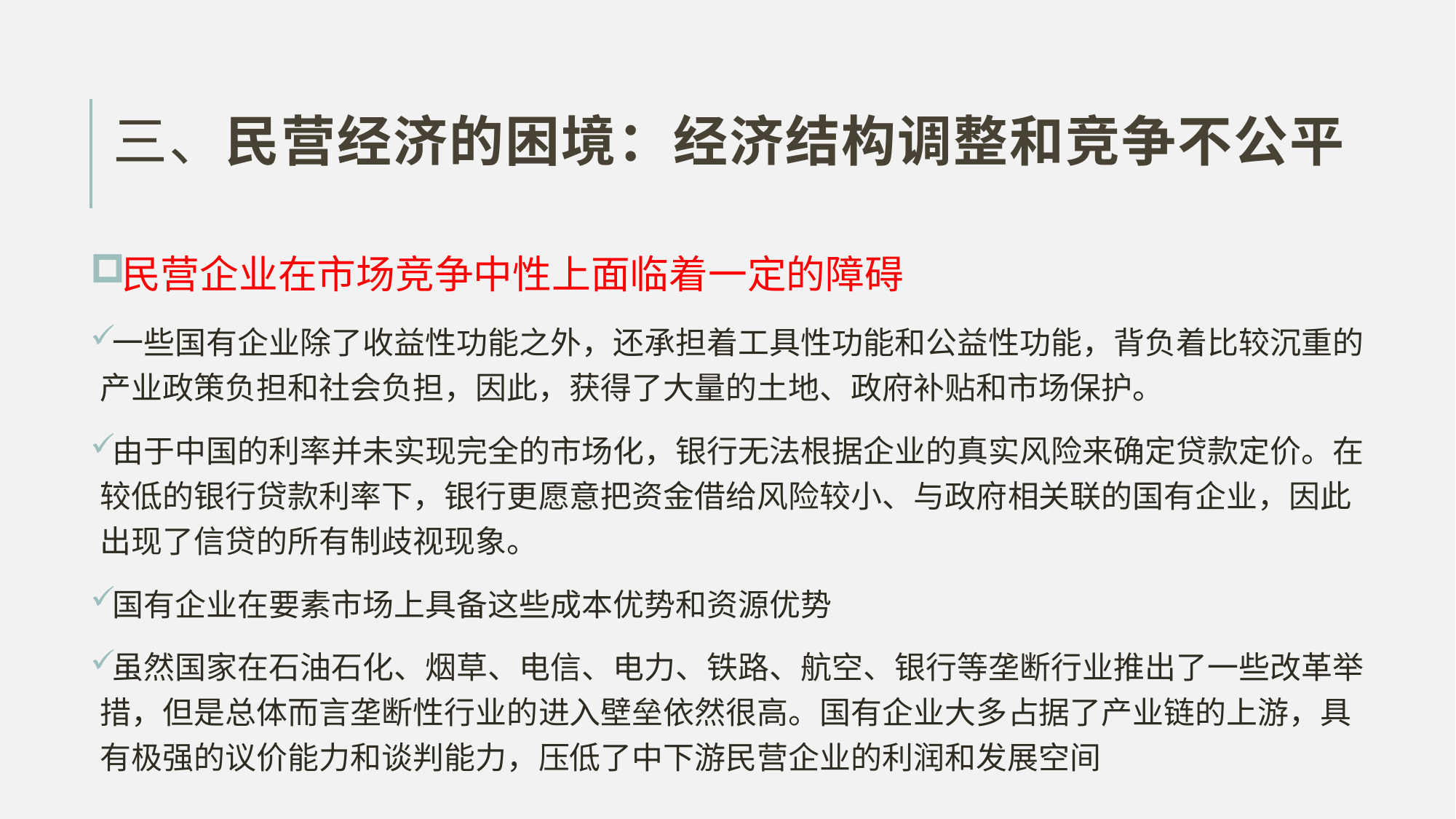

# 三、民营经济的困境：经济结构调整和竞争不公平
民营企业在市场竞争中性上面临着一定的障碍
一些国有企业除了收益性功能之外，还承担着工具性功能和公益性功能，背负着比较沉重的产业政策负担和社会负担，因此，获得了大量的土地、政府补贴和市场保护。
由于中国的利率并未实现完全的市场化，银行无法根据企业的真实风险来确定贷款定价。在较低的银行贷款利率下，银行更愿意把资金借给风险较小、与政府相关联的国有企业，因此出现了信贷的所有制歧视现象。
国有企业在要素市场上具备这些成本优势和资源优势
虽然国家在石油石化、烟草、电信、电力、铁路、航空、银行等垄断行业推出了一些改革举措，但是总体而言垄断性行业的进入壁垒依然很高。国有企业大多占据了产业链的上游，具有极强的议价能力和谈判能力，压低了中下游民营企业的利润和发展空间